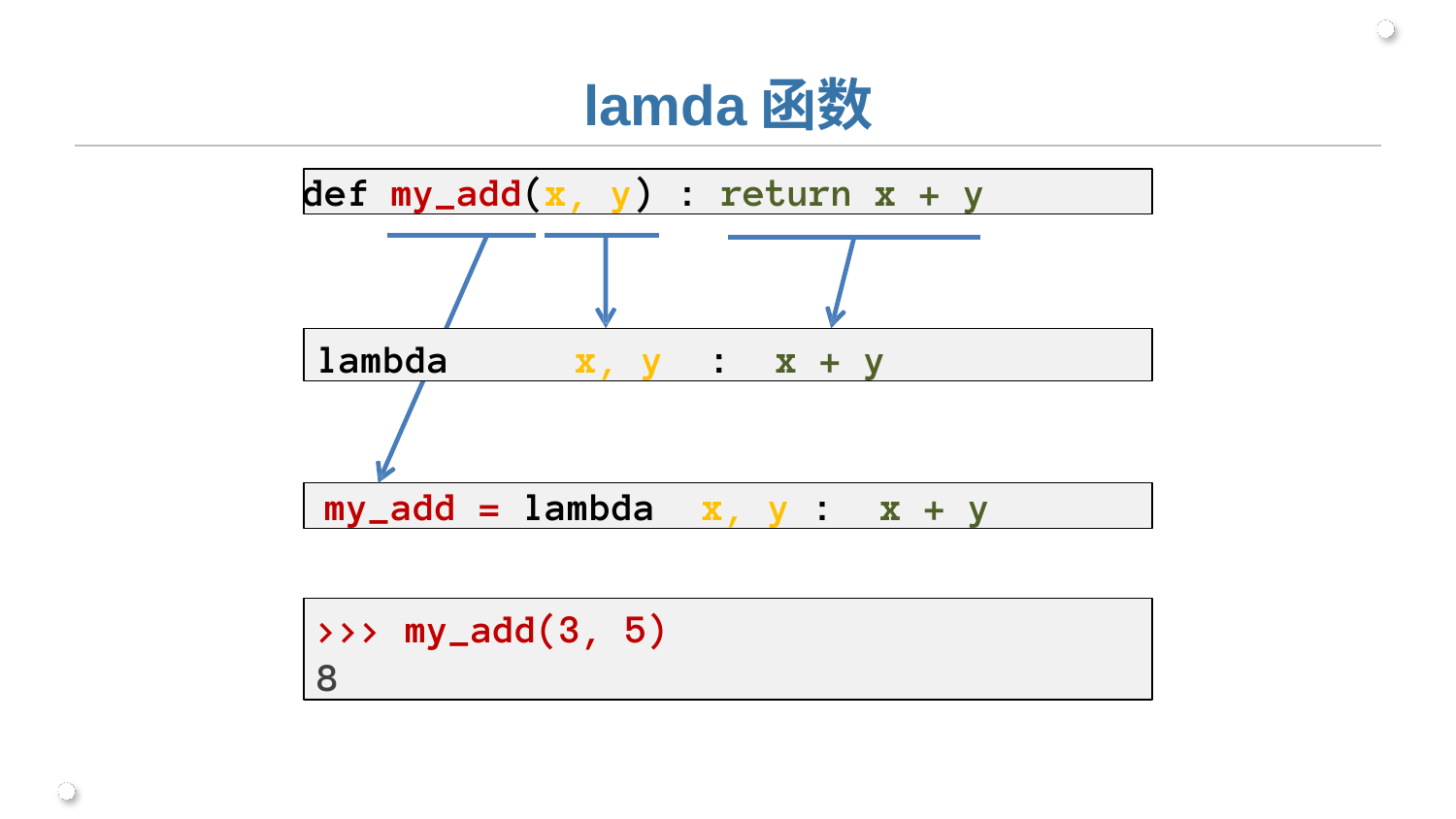

# lamda函数
def my_add(x, y) : return x + y

lambda	x, y	:	x + y
my_add = lambda	x, y :	x + y
>>> my_add(3, 5)
8